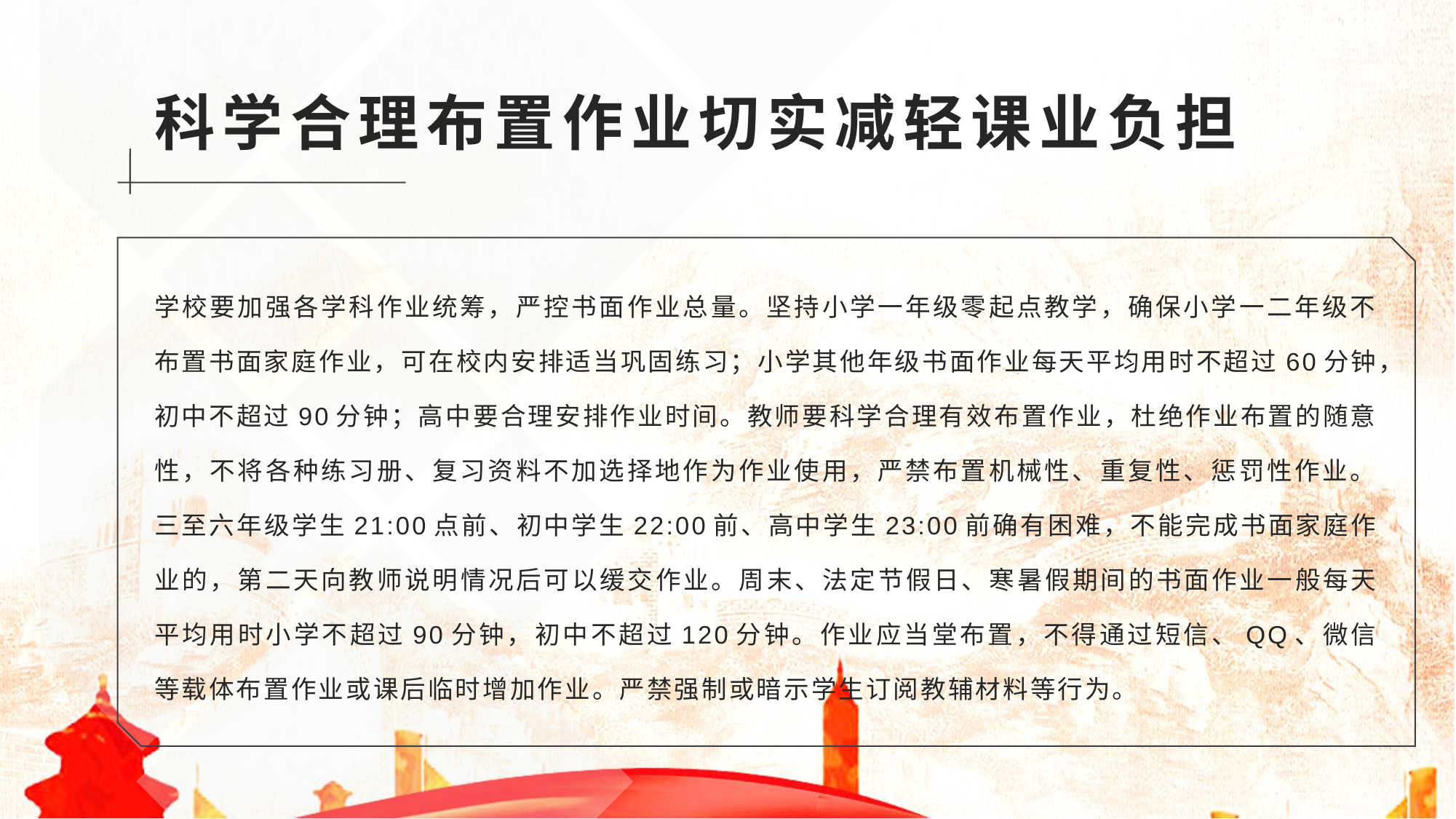

科学合理布置作业切实减轻课业负担

学校要加强各学科作业统筹，严控书面作业总量。坚持小学一年级零起点教学，确保小学一二年级不布置书面家庭作业，可在校内安排适当巩固练习；小学其他年级书面作业每天平均用时不超过60分钟，初中不超过90分钟；高中要合理安排作业时间。教师要科学合理有效布置作业，杜绝作业布置的随意性，不将各种练习册、复习资料不加选择地作为作业使用，严禁布置机械性、重复性、惩罚性作业。三至六年级学生21:00点前、初中学生22:00前、高中学生23:00前确有困难，不能完成书面家庭作业的，第二天向教师说明情况后可以缓交作业。周末、法定节假日、寒暑假期间的书面作业一般每天平均用时小学不超过90分钟，初中不超过120分钟。作业应当堂布置，不得通过短信、QQ、微信等载体布置作业或课后临时增加作业。严禁强制或暗示学生订阅教辅材料等行为。